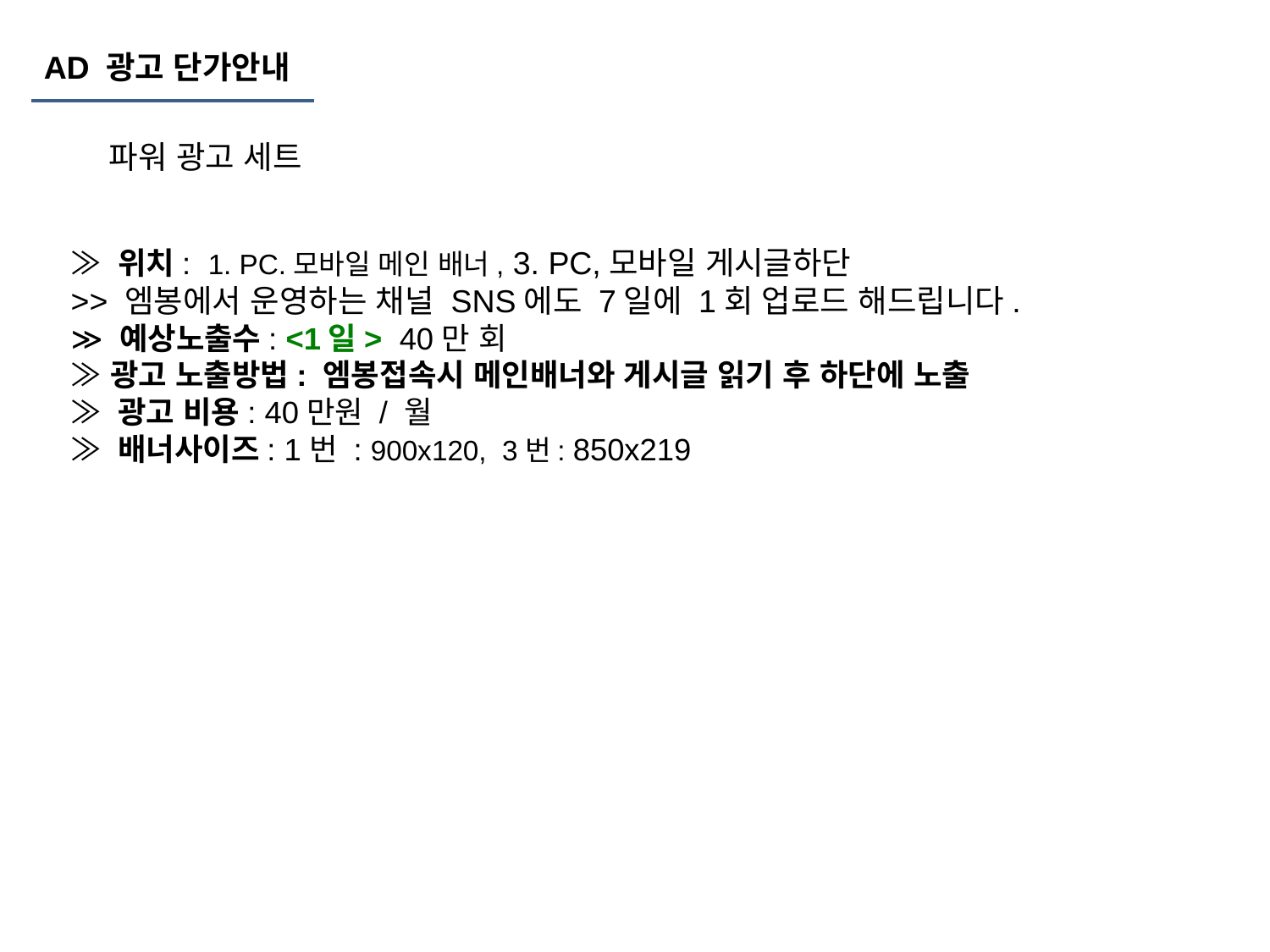

AD 광고 단가안내
파워 광고 세트
≫ 위치:  1. PC.모바일 메인 배너, 3. PC,모바일 게시글하단
>> 엠봉에서 운영하는 채널 SNS에도 7일에 1회 업로드 해드립니다.
≫ 예상노출수: <1일>  40만 회
≫ 광고 노출방법: 엠봉접속시 메인배너와 게시글 읽기 후 하단에 노출
≫ 광고 비용: 40만원 / 월
≫ 배너사이즈: 1번 : 900x120,  3번: 850x219